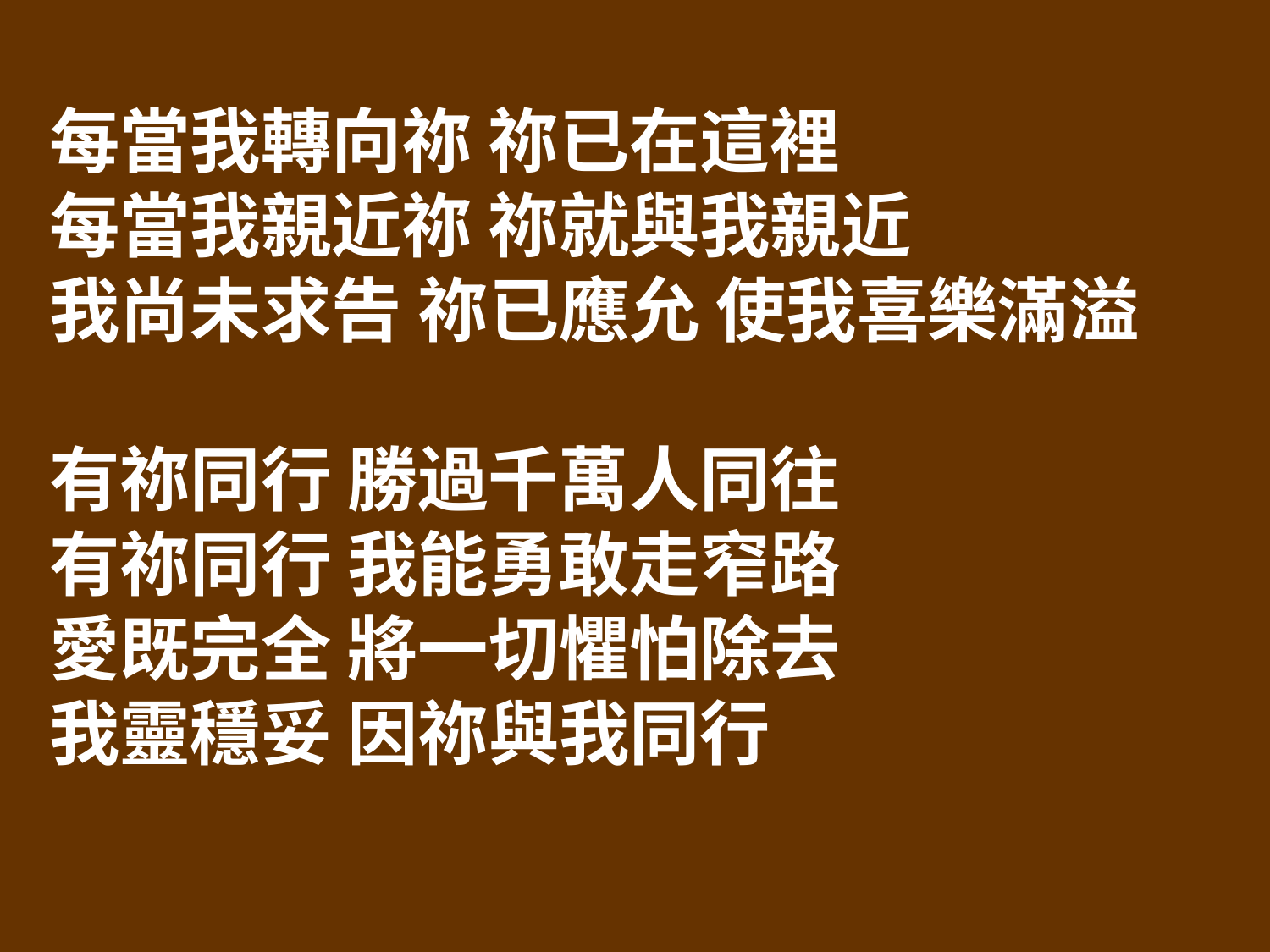

每當我轉向祢 祢已在這裡
每當我親近祢 祢就與我親近
我尚未求告 祢已應允 使我喜樂滿溢

有祢同行 勝過千萬人同往
有祢同行 我能勇敢走窄路
愛既完全 將一切懼怕除去
我靈穩妥 因祢與我同行